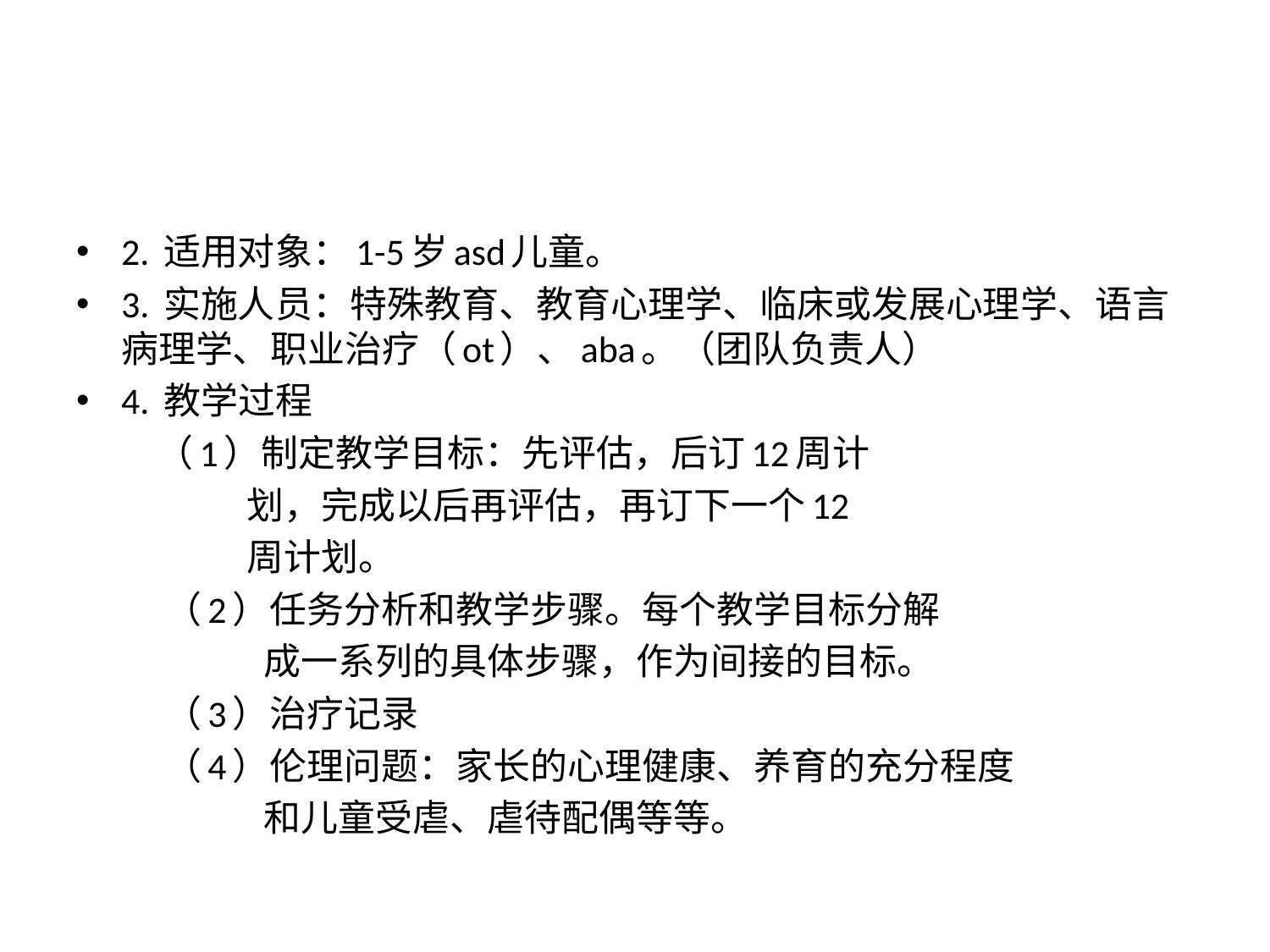

#
2. 适用对象：1-5岁asd儿童。
3. 实施人员：特殊教育、教育心理学、临床或发展心理学、语言病理学、职业治疗（ot）、aba。（团队负责人）
4. 教学过程
         （1）制定教学目标：先评估，后订12周计
                    划，完成以后再评估，再订下一个12
                    周计划。
          （2）任务分析和教学步骤。每个教学目标分解
                      成一系列的具体步骤，作为间接的目标。
          （3）治疗记录
          （4）伦理问题：家长的心理健康、养育的充分程度
                      和儿童受虐、虐待配偶等等。